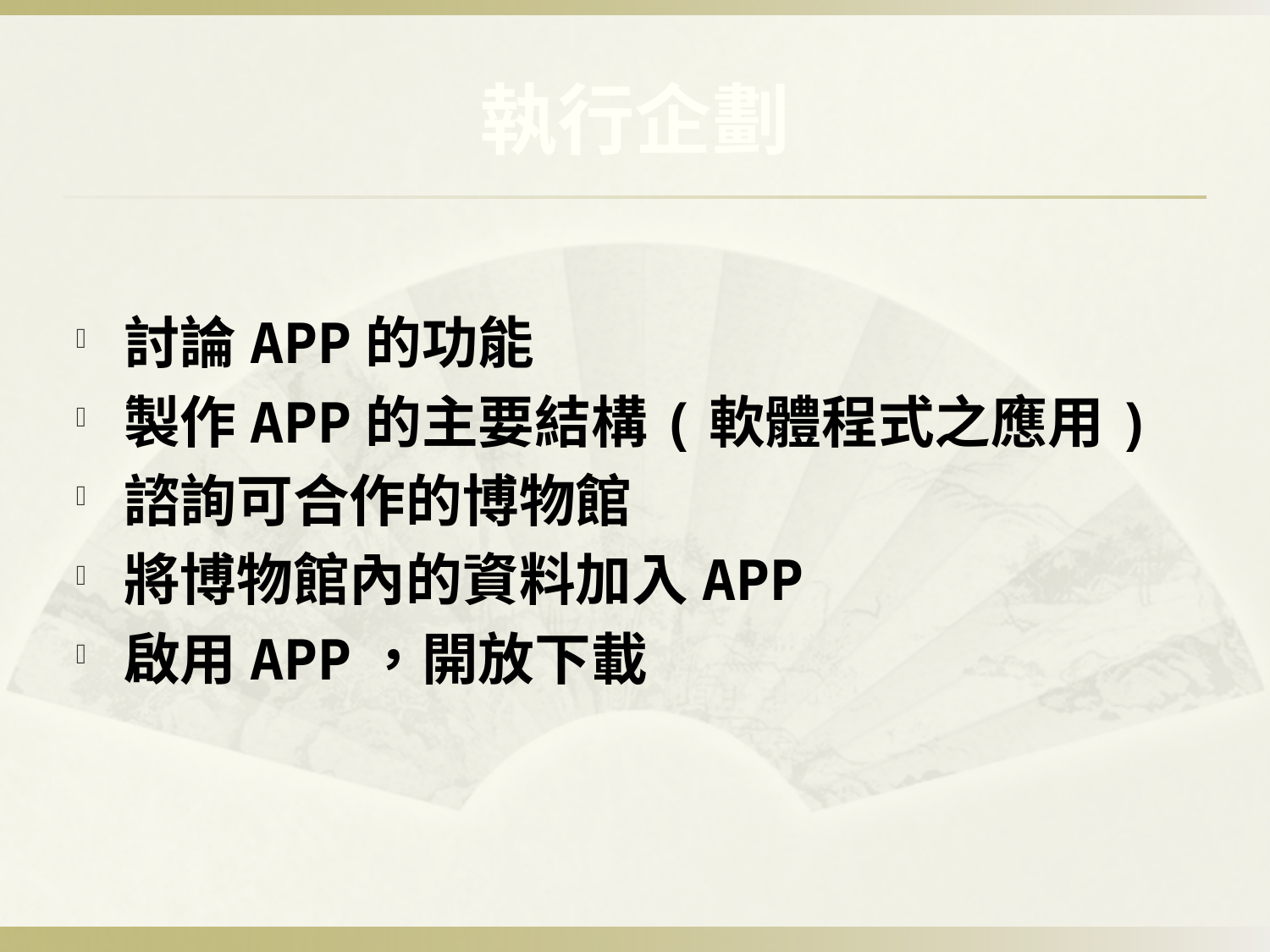

# 執行企劃

討論APP的功能
製作APP的主要結構(軟體程式之應用)
諮詢可合作的博物館
將博物館內的資料加入APP
啟用APP，開放下載